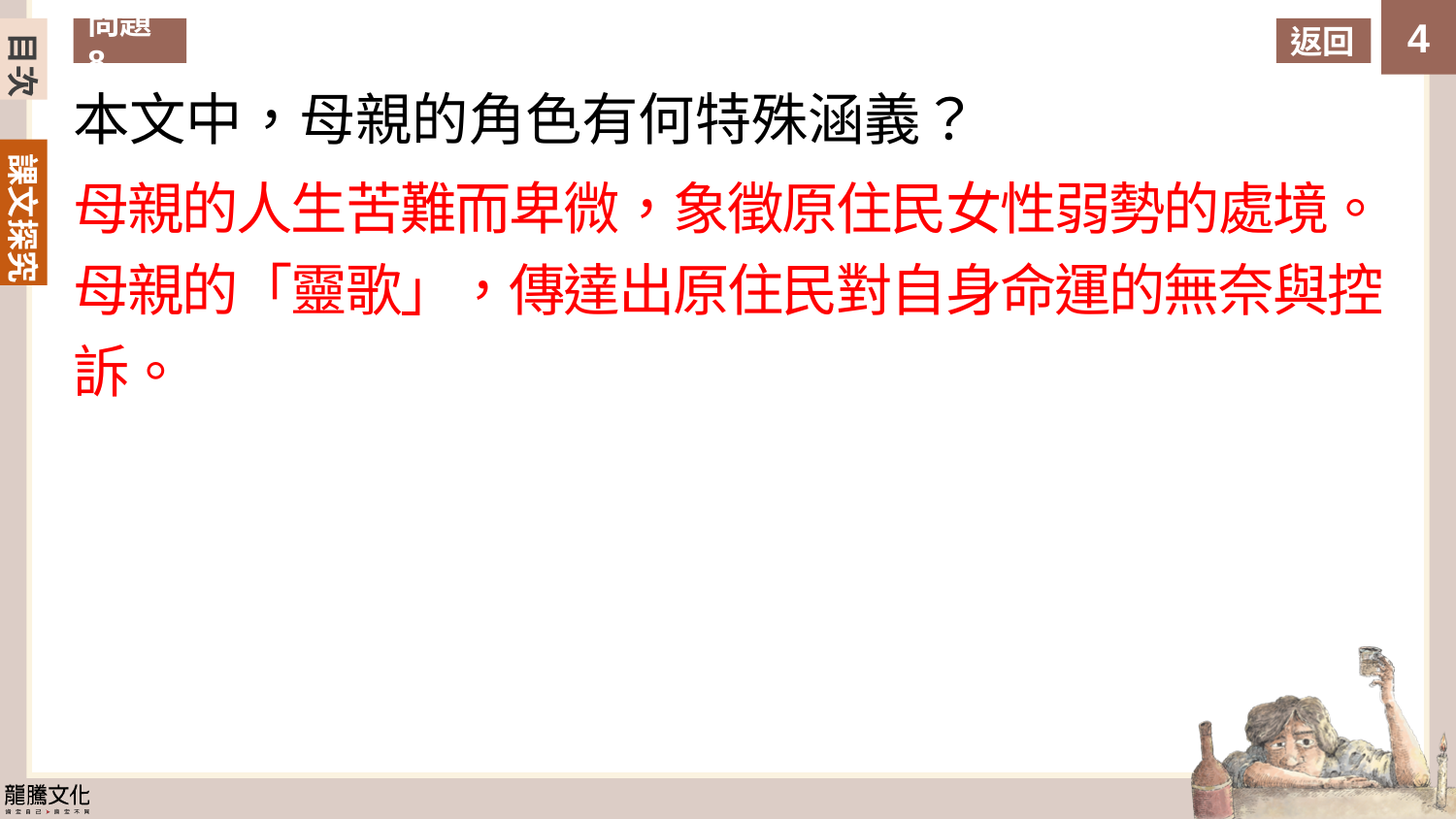

目次
問題8
返回
本文中，母親的角色有何特殊涵義？
母親的人生苦難而卑微，象徵原住民女性弱勢的處境。母親的「靈歌」，傳達出原住民對自身命運的無奈與控訴。